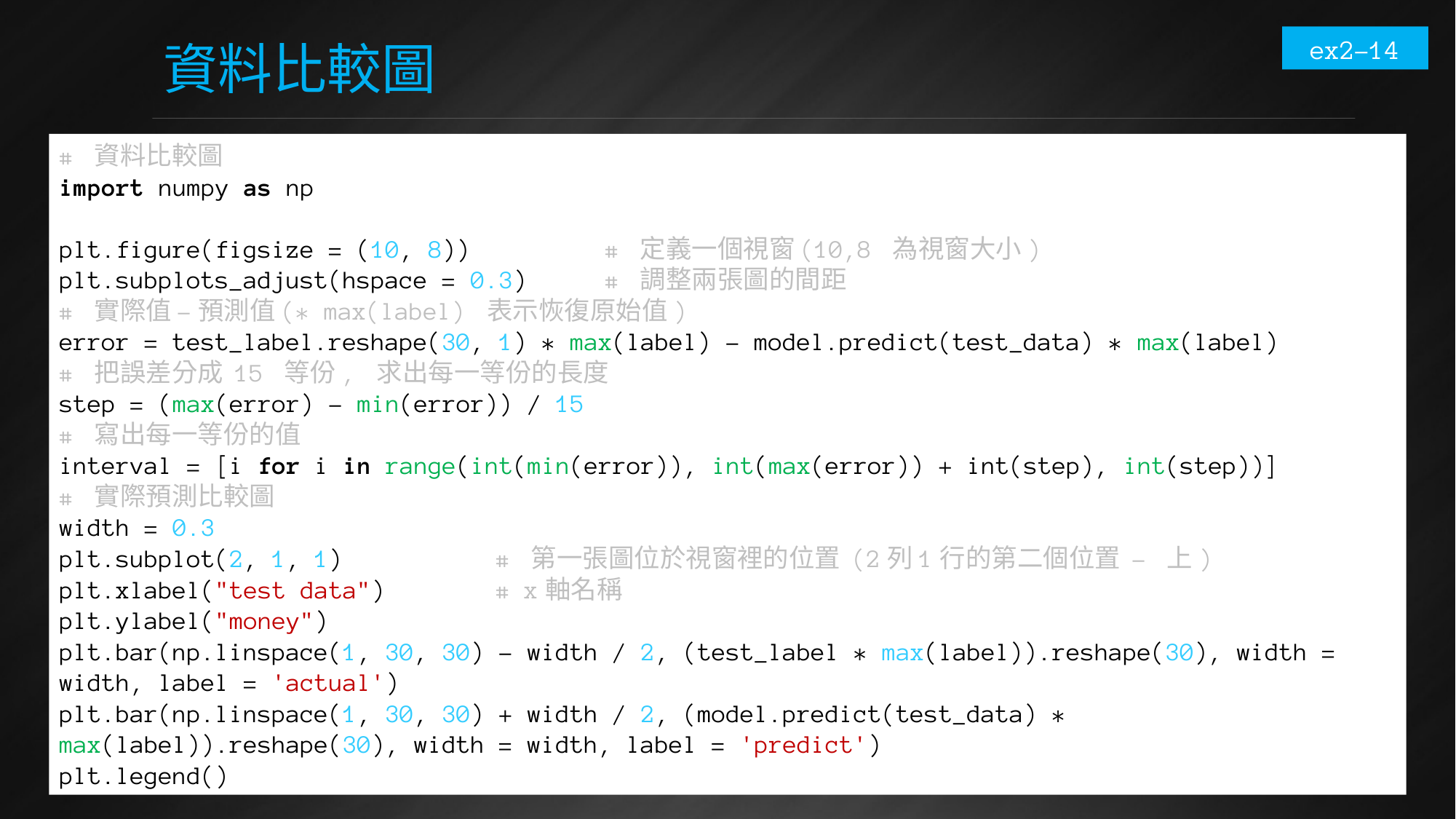

ex2-14
# 資料比較圖
# 資料比較圖
import numpy as np

plt.figure(figsize = (10, 8))		# 定義一個視窗(10,8 為視窗大小)
plt.subplots_adjust(hspace = 0.3)	# 調整兩張圖的間距
# 實際值-預測值(* max(label) 表示恢復原始值)
error = test_label.reshape(30, 1) * max(label) - model.predict(test_data) * max(label)
# 把誤差分成 15 等份, 求出每一等份的長度
step = (max(error) - min(error)) / 15
# 寫出每一等份的值
interval = [i for i in range(int(min(error)), int(max(error)) + int(step), int(step))]
# 實際預測比較圖
width = 0.3
plt.subplot(2, 1, 1)		# 第一張圖位於視窗裡的位置 (2列1行的第二個位置 - 上)
plt.xlabel("test data")		# x軸名稱
plt.ylabel("money")
plt.bar(np.linspace(1, 30, 30) - width / 2, (test_label * max(label)).reshape(30), width = width, label = 'actual')
plt.bar(np.linspace(1, 30, 30) + width / 2, (model.predict(test_data) * max(label)).reshape(30), width = width, label = 'predict')
plt.legend()